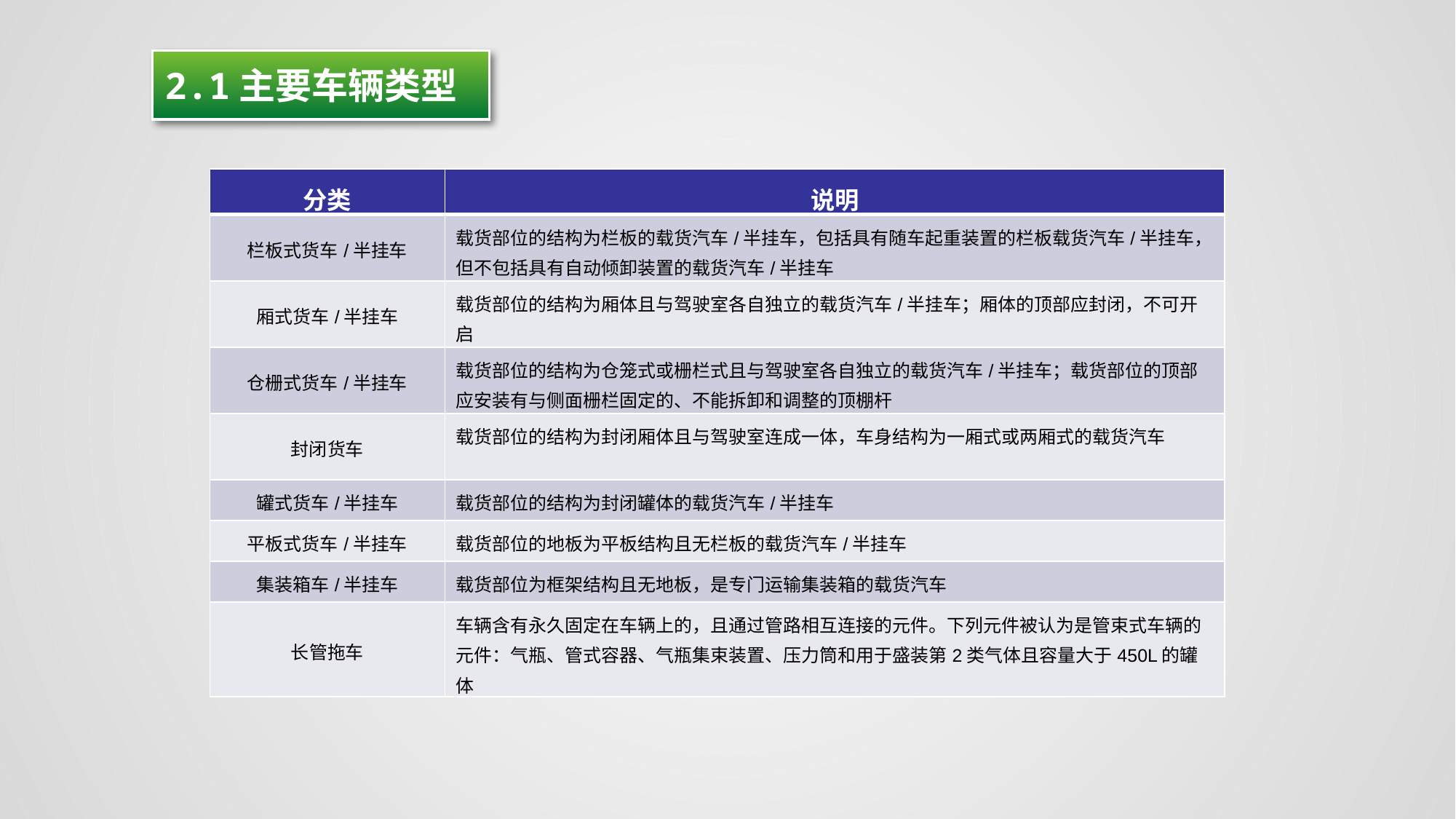

2.1主要车辆类型

| 分类 | 说明 |
| --- | --- |
| 栏板式货车/半挂车 | 载货部位的结构为栏板的载货汽车/半挂车，包括具有随车起重装置的栏板载货汽车/半挂车，但不包括具有自动倾卸装置的载货汽车/半挂车 |
| 厢式货车/半挂车 | 载货部位的结构为厢体且与驾驶室各自独立的载货汽车/半挂车；厢体的顶部应封闭，不可开启 |
| 仓栅式货车/半挂车 | 载货部位的结构为仓笼式或栅栏式且与驾驶室各自独立的载货汽车/半挂车；载货部位的顶部应安装有与侧面栅栏固定的、不能拆卸和调整的顶棚杆 |
| 封闭货车 | 载货部位的结构为封闭厢体且与驾驶室连成一体，车身结构为一厢式或两厢式的载货汽车 |
| 罐式货车/半挂车 | 载货部位的结构为封闭罐体的载货汽车/半挂车 |
| 平板式货车/半挂车 | 载货部位的地板为平板结构且无栏板的载货汽车/半挂车 |
| 集装箱车/半挂车 | 载货部位为框架结构且无地板，是专门运输集装箱的载货汽车 |
| 长管拖车 | 车辆含有永久固定在车辆上的，且通过管路相互连接的元件。下列元件被认为是管束式车辆的元件：气瓶、管式容器、气瓶集束装置、压力筒和用于盛装第2类气体且容量大于450L的罐体 |